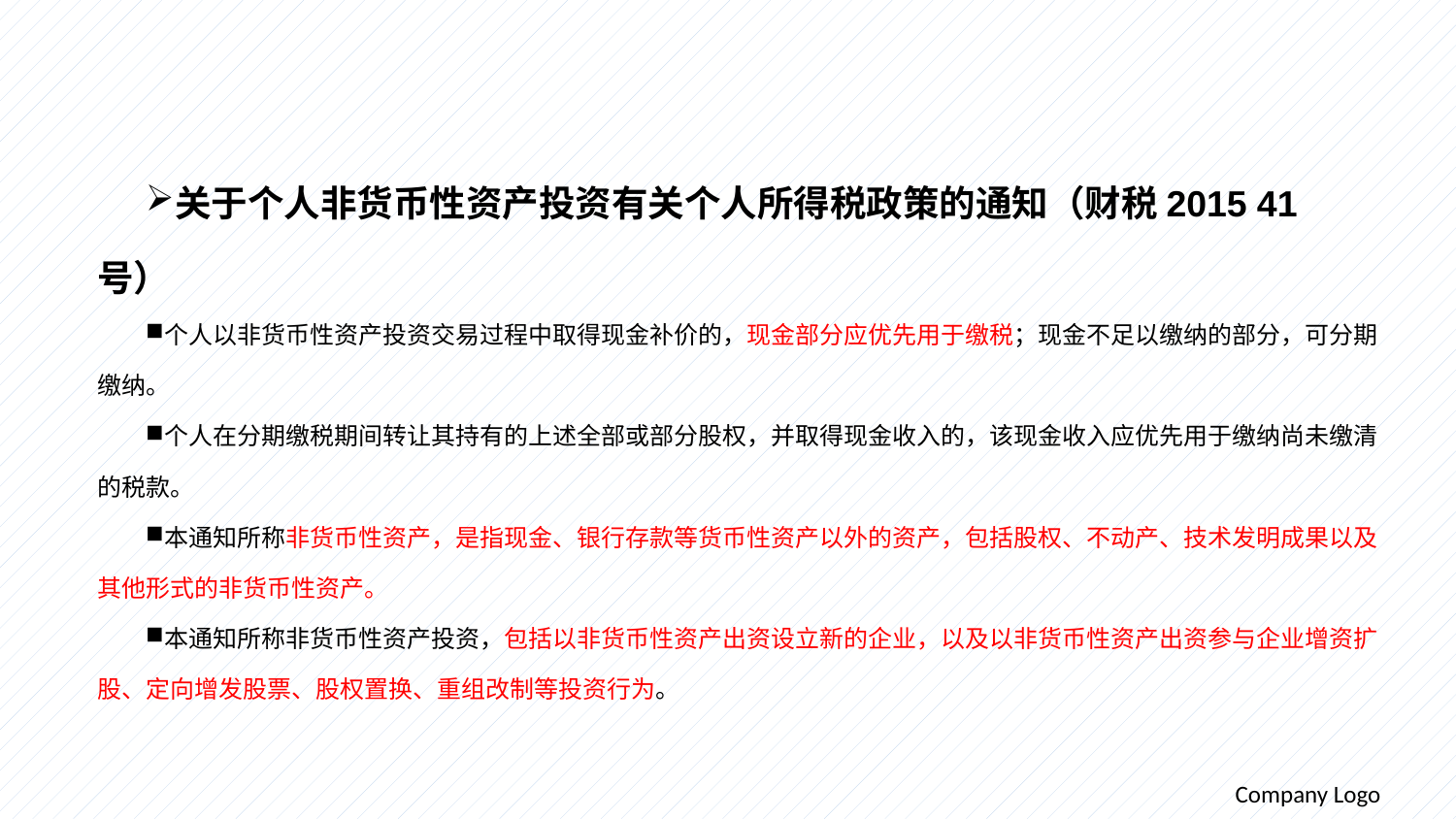

关于个人非货币性资产投资有关个人所得税政策的通知（财税2015 41号）
个人以非货币性资产投资交易过程中取得现金补价的，现金部分应优先用于缴税；现金不足以缴纳的部分，可分期缴纳。
个人在分期缴税期间转让其持有的上述全部或部分股权，并取得现金收入的，该现金收入应优先用于缴纳尚未缴清的税款。
本通知所称非货币性资产，是指现金、银行存款等货币性资产以外的资产，包括股权、不动产、技术发明成果以及其他形式的非货币性资产。
本通知所称非货币性资产投资，包括以非货币性资产出资设立新的企业，以及以非货币性资产出资参与企业增资扩股、定向增发股票、股权置换、重组改制等投资行为。
Company Logo